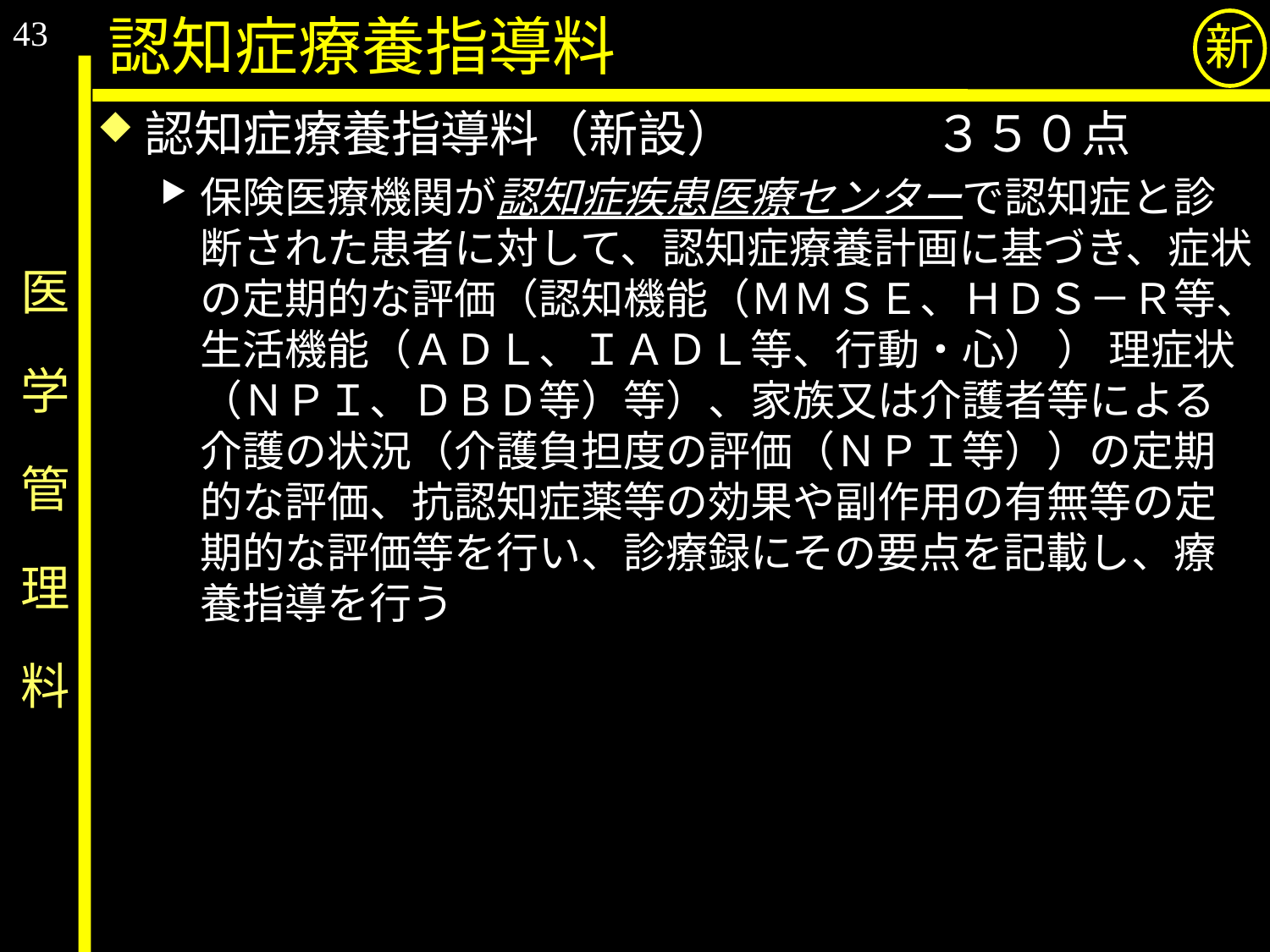

43
認知症療養指導料
新

認知症療養指導料（新設）　　　　３５０点
保険医療機関が認知症疾患医療センターで認知症と診断された患者に対して、認知症療養計画に基づき、症状の定期的な評価（認知機能（ＭＭＳＥ、ＨＤＳ－Ｒ等、生活機能（ＡＤＬ、ＩＡＤＬ等、行動・心） ） 理症状（ＮＰＩ、ＤＢＤ等）等）、家族又は介護者等による介護の状況（介護負担度の評価（ＮＰＩ等））の定期的な評価、抗認知症薬等の効果や副作用の有無等の定期的な評価等を行い、診療録にその要点を記載し、療養指導を行う
# 医　学　管　理　料